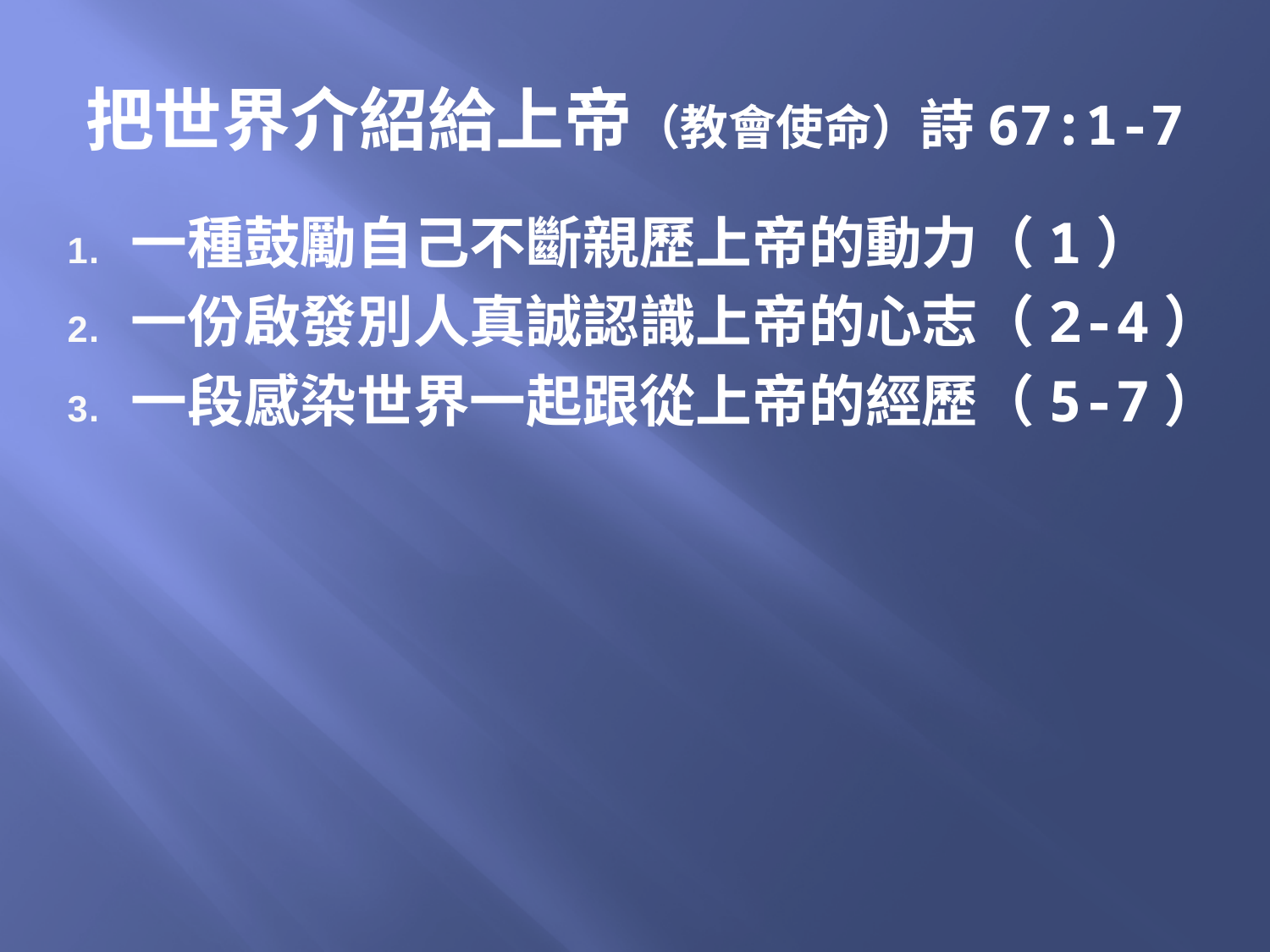

# 把世界介紹給上帝（教會使命）詩67:1-7
一種鼓勵自己不斷親歷上帝的動力（1）
一份啟發別人真誠認識上帝的心志（2-4）
一段感染世界一起跟從上帝的經歷（5-7）